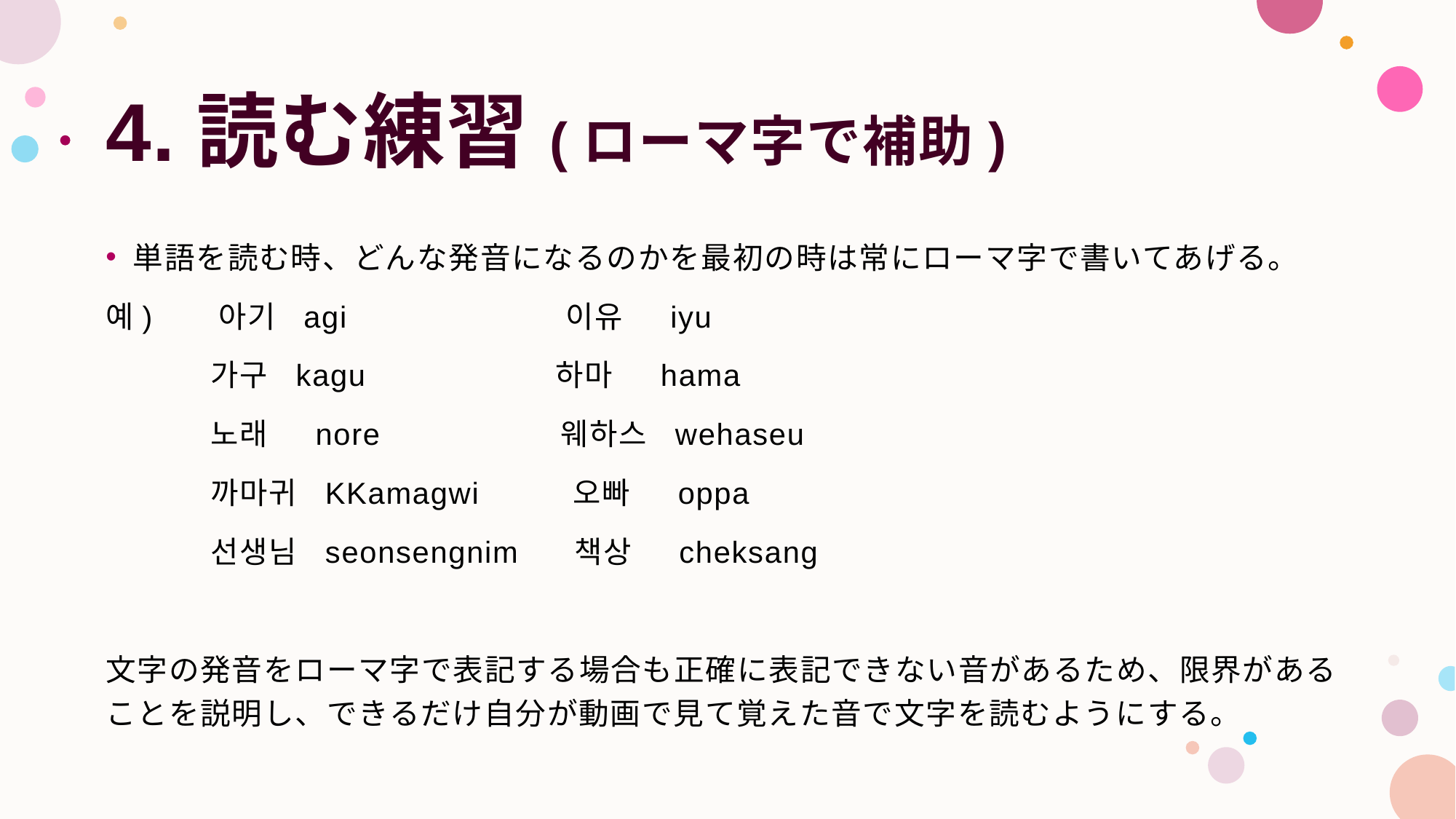

# 4.読む練習(ローマ字で補助)
単語を読む時、どんな発音になるのかを最初の時は常にローマ字で書いてあげる。
예)      아기  agi                      이유    iyu
          가구  kagu                   하마    hama
          노래    nore                  웨하스  wehaseu
          까마귀  KKamagwi         오빠    oppa
          선생님  seonsengnim     책상    cheksang

文字の発音をローマ字で表記する場合も正確に表記できない音があるため、限界があることを説明し、できるだけ自分が動画で見て覚えた音で文字を読むようにする。